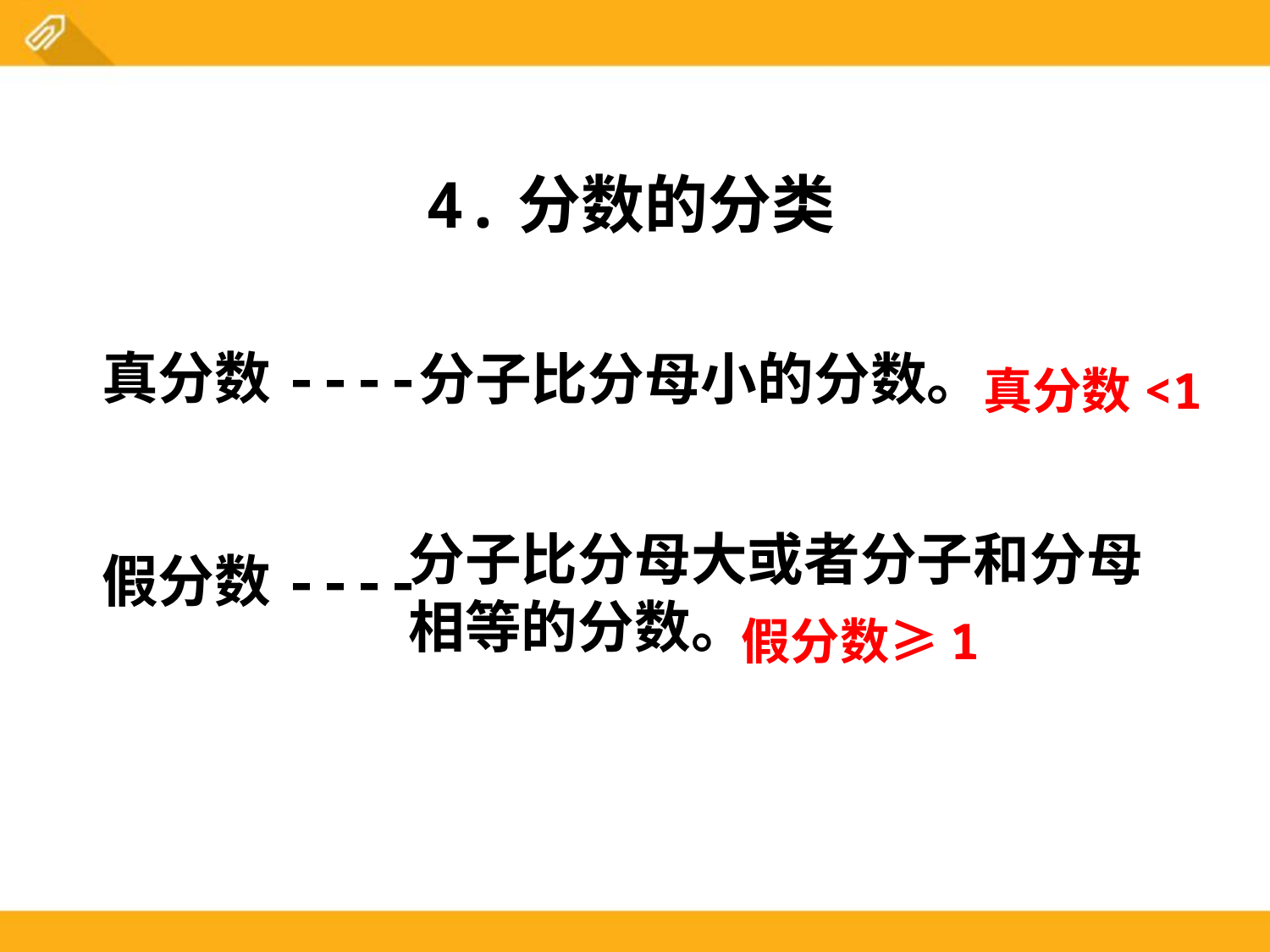

4.分数的分类

真分数----

假分数----
分子比分母小的分数。
真分数<1
分子比分母大或者分子和分母
相等的分数。
假分数≥1